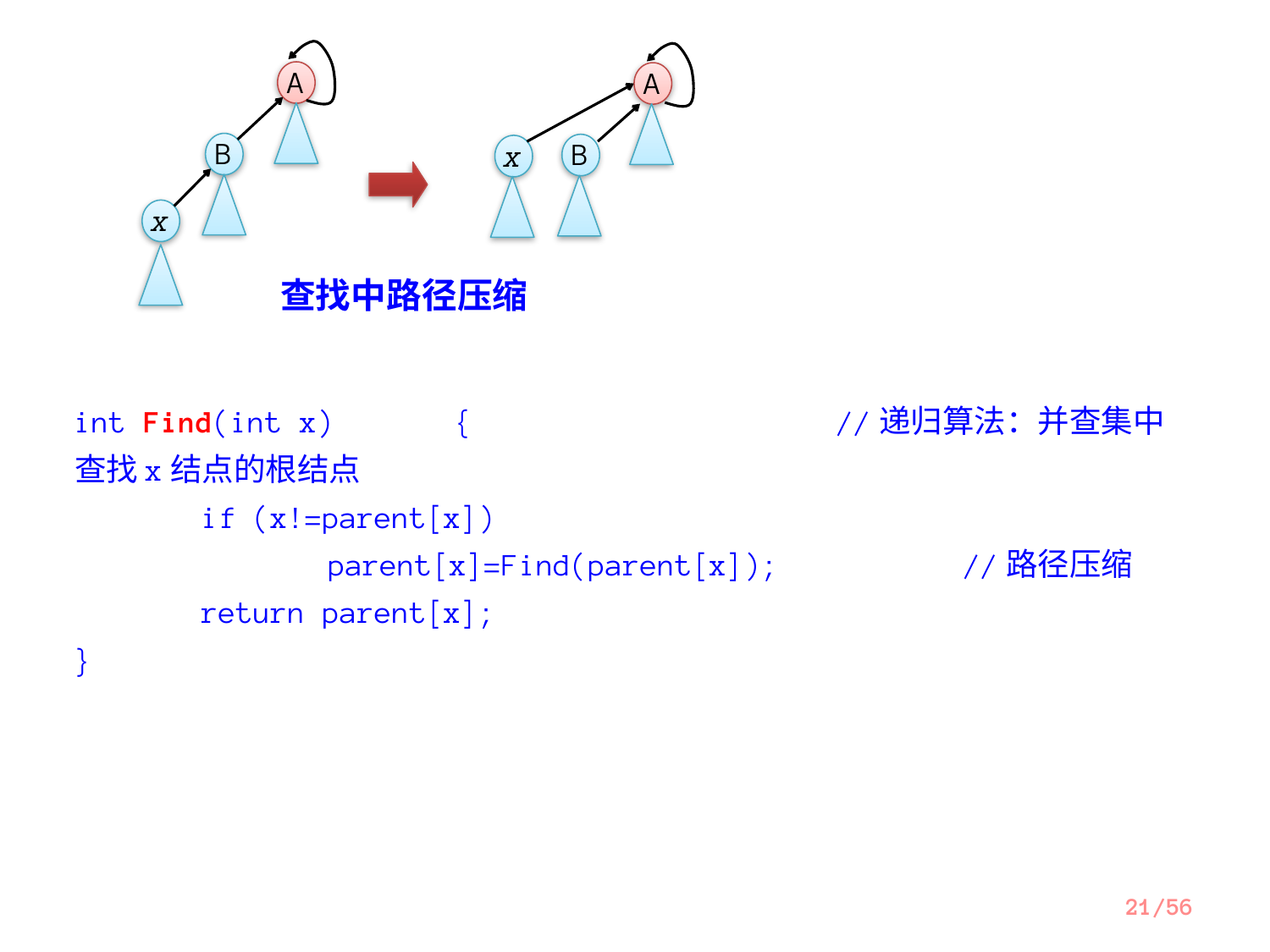

A
A

B
B
x

x

查找中路径压缩
int Find(int x)	{			//递归算法：并查集中查找x结点的根结点
	if (x!=parent[x])
		parent[x]=Find(parent[x]);		//路径压缩
	return parent[x];
}
21/56